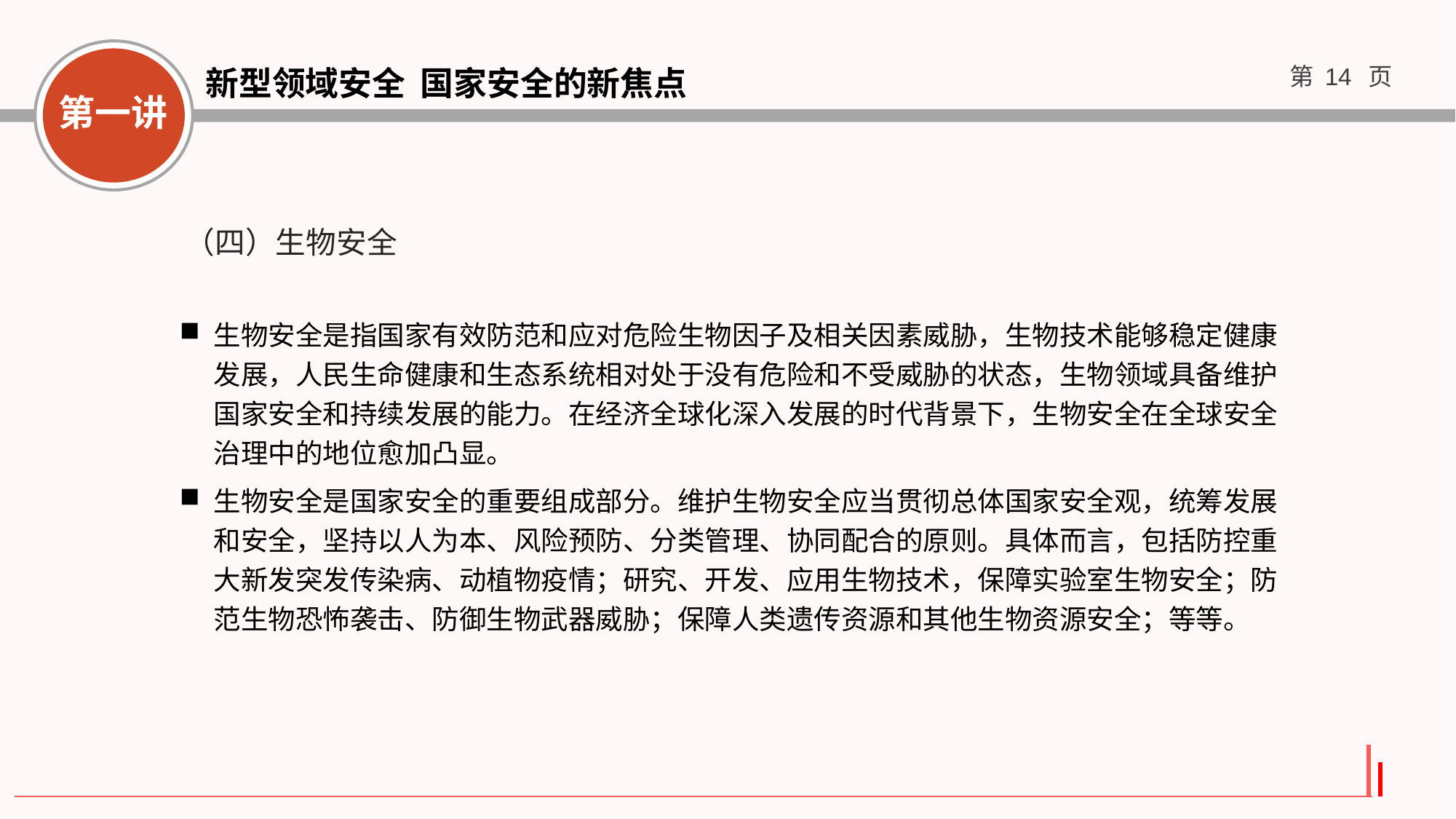

（四）生物安全
生物安全是指国家有效防范和应对危险生物因子及相关因素威胁，生物技术能够稳定健康发展，人民生命健康和生态系统相对处于没有危险和不受威胁的状态，生物领域具备维护国家安全和持续发展的能力。在经济全球化深入发展的时代背景下，生物安全在全球安全治理中的地位愈加凸显。
生物安全是国家安全的重要组成部分。维护生物安全应当贯彻总体国家安全观，统筹发展和安全，坚持以人为本、风险预防、分类管理、协同配合的原则。具体而言，包括防控重大新发突发传染病、动植物疫情；研究、开发、应用生物技术，保障实验室生物安全；防范生物恐怖袭击、防御生物武器威胁；保障人类遗传资源和其他生物资源安全；等等。